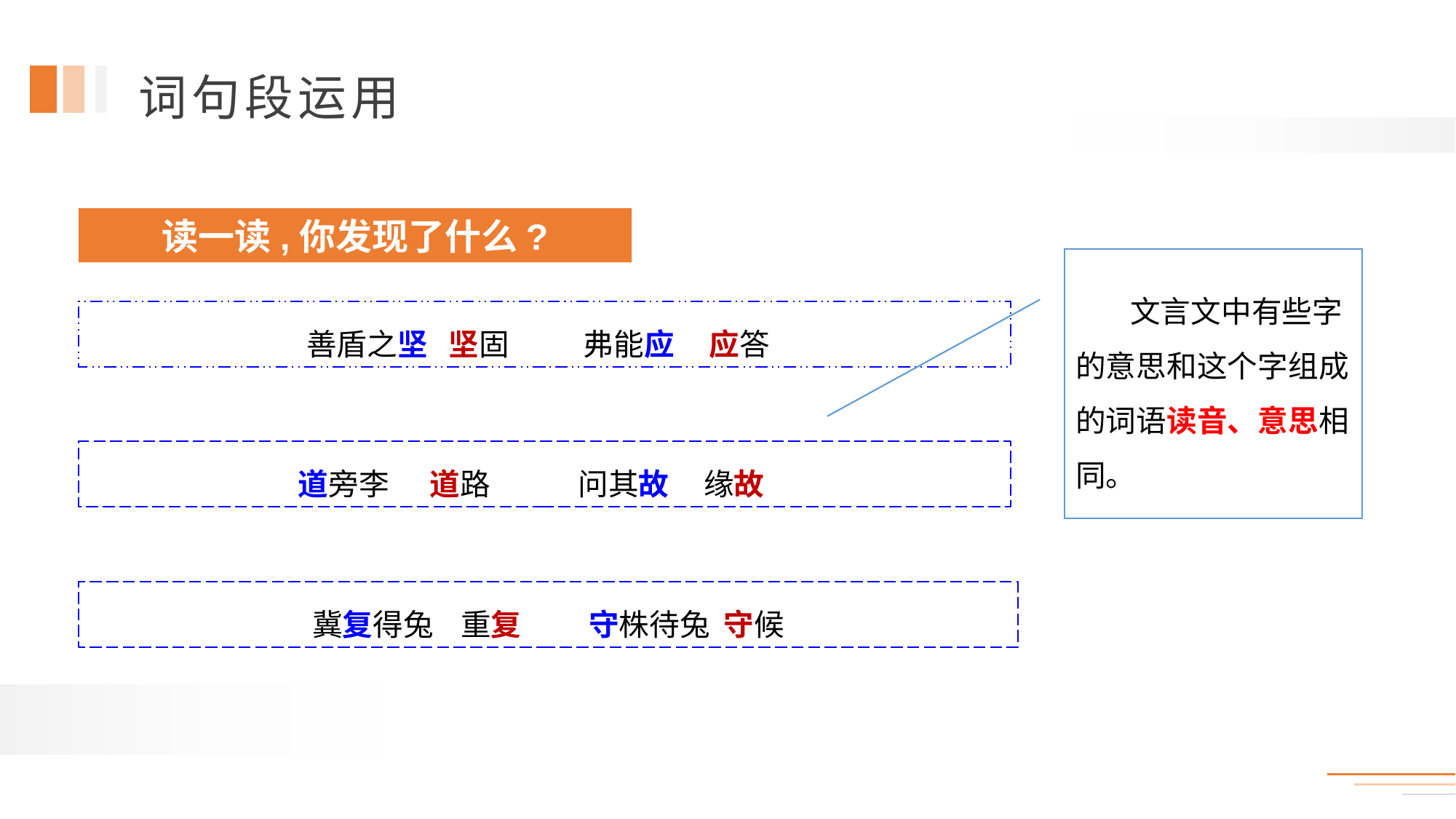

读一读,你发现了什么?
文言文中有些字的意思和这个字组成的词语读音、意思相同。
善盾之坚   坚固           弗能应     应答
道旁李      道路             问其故     缘故
冀复得兔    重复          守株待兔  守候